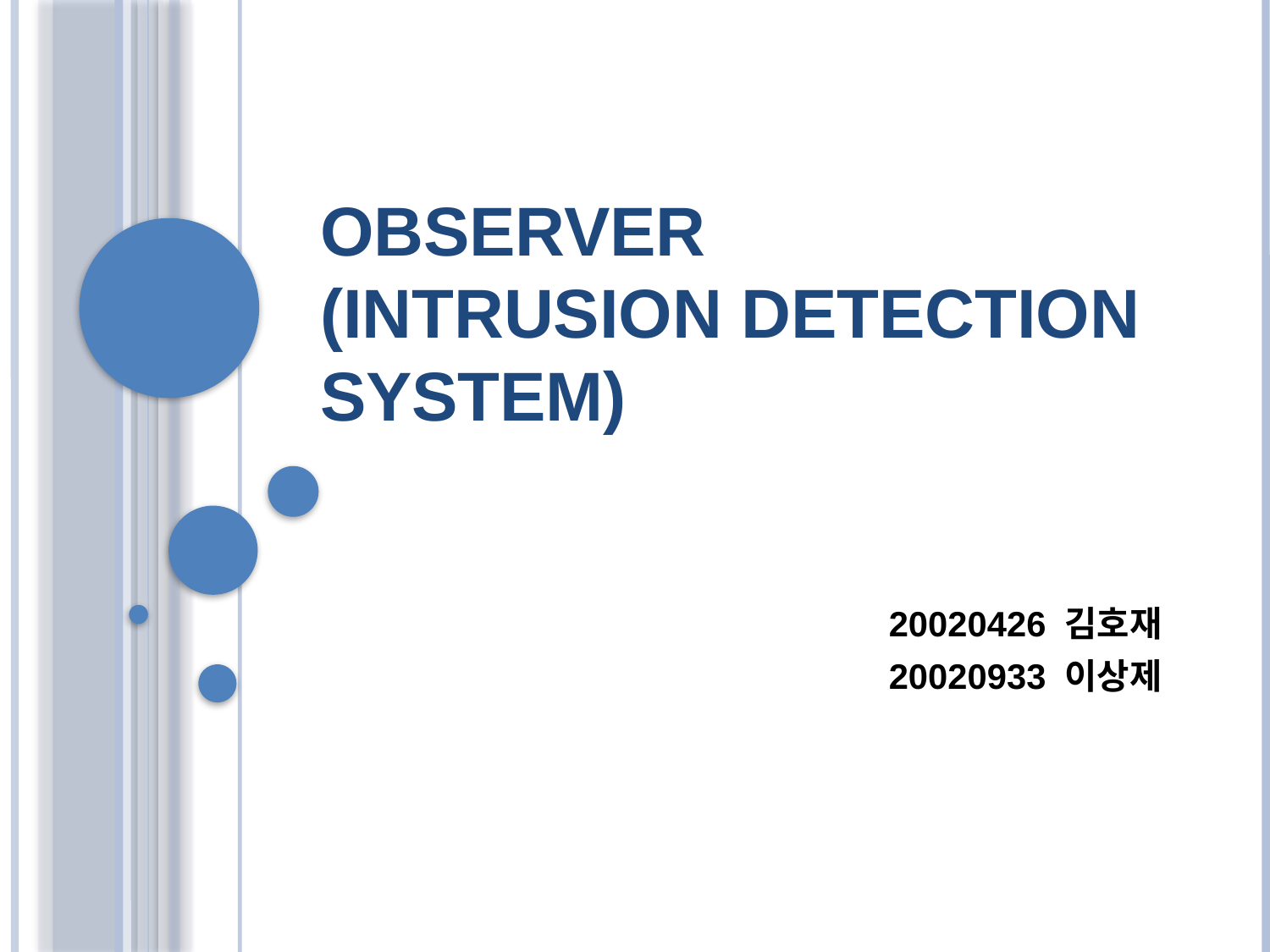

# Observer (intrusion detection system)
20020426 김호재
20020933 이상제